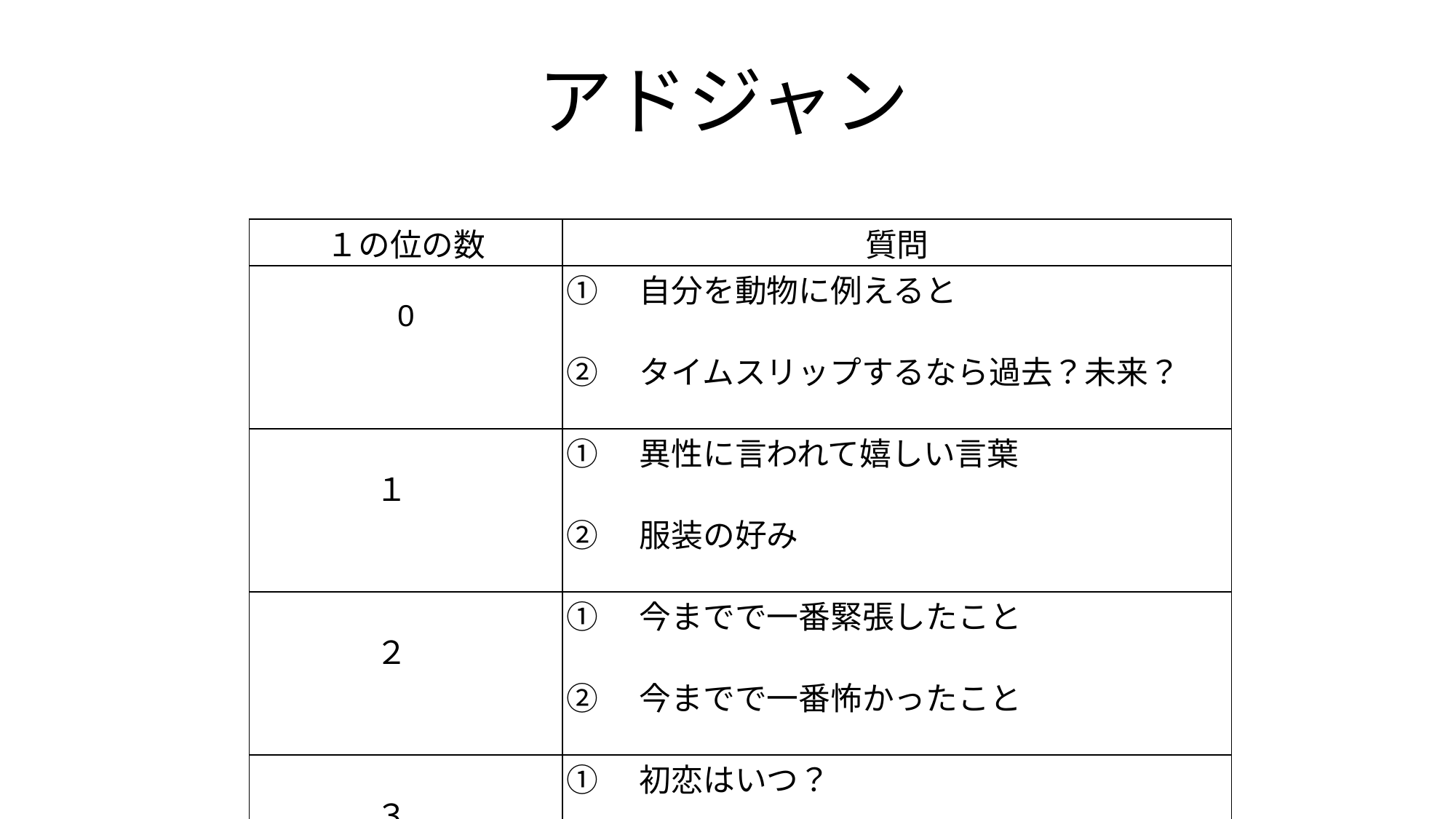

アドジャン
| １の位の数 | 質問 |
| --- | --- |
| 0 | ①　自分を動物に例えると   ②　タイムスリップするなら過去？未来？ |
| １ | ①　異性に言われて嬉しい言葉   ②　服装の好み |
| ２ | ①　今までで一番緊張したこと   ②　今までで一番怖かったこと |
| ３ | ①　初恋はいつ？   ②　好きな異性のタイプ |
| ４（１４）（２４） | ①　心に残っている本・漫画   ②　小学校の時にハマった遊び |
| ５（１５）（２５） | ①　学生時代の思い出   ②　学生時代の部活 |
| ６（１６） | ①　休みの日何してる？ 　 ②　アウトドア派？インドア派？ |
| ７（１７） | ①　もし魔法が使えるなら何がしたい？   ②　宝くじで１億円当たったら |
| ８（１８） | ①　好きな芸能人   ②　好きな歌手 |
| ９（１９） | ①　これから行ってみたい国   ②　住んでみたい都道府県 |